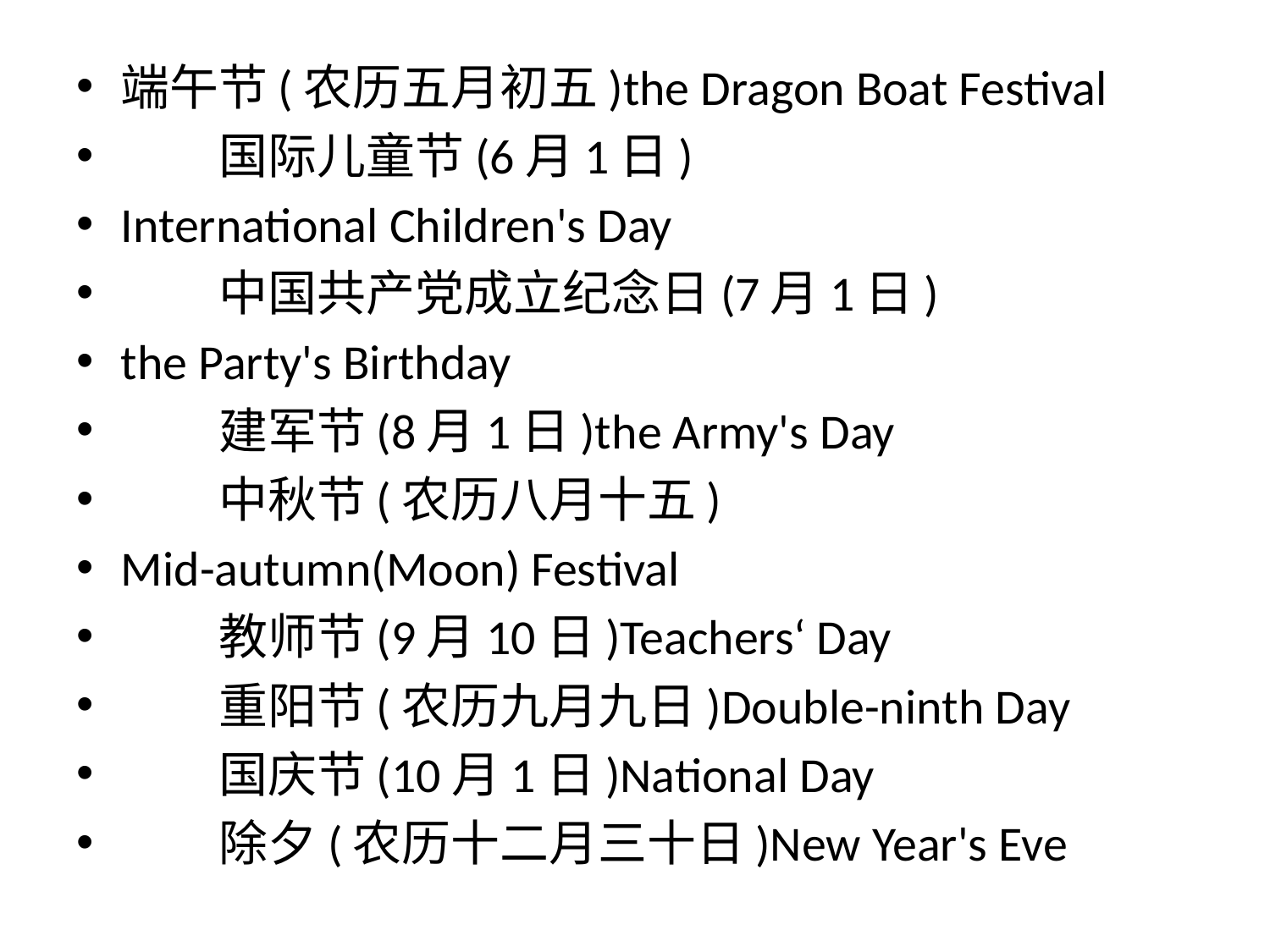

端午节(农历五月初五)the Dragon Boat Festival
　　国际儿童节(6月1日)
International Children's Day
　　中国共产党成立纪念日(7月1日)
the Party's Birthday
　　建军节(8月1日)the Army's Day
　　中秋节(农历八月十五)
Mid-autumn(Moon) Festival
　　教师节(9月10日)Teachers‘ Day
　　重阳节(农历九月九日)Double-ninth Day
　　国庆节(10月1日)National Day
　　除夕(农历十二月三十日)New Year's Eve